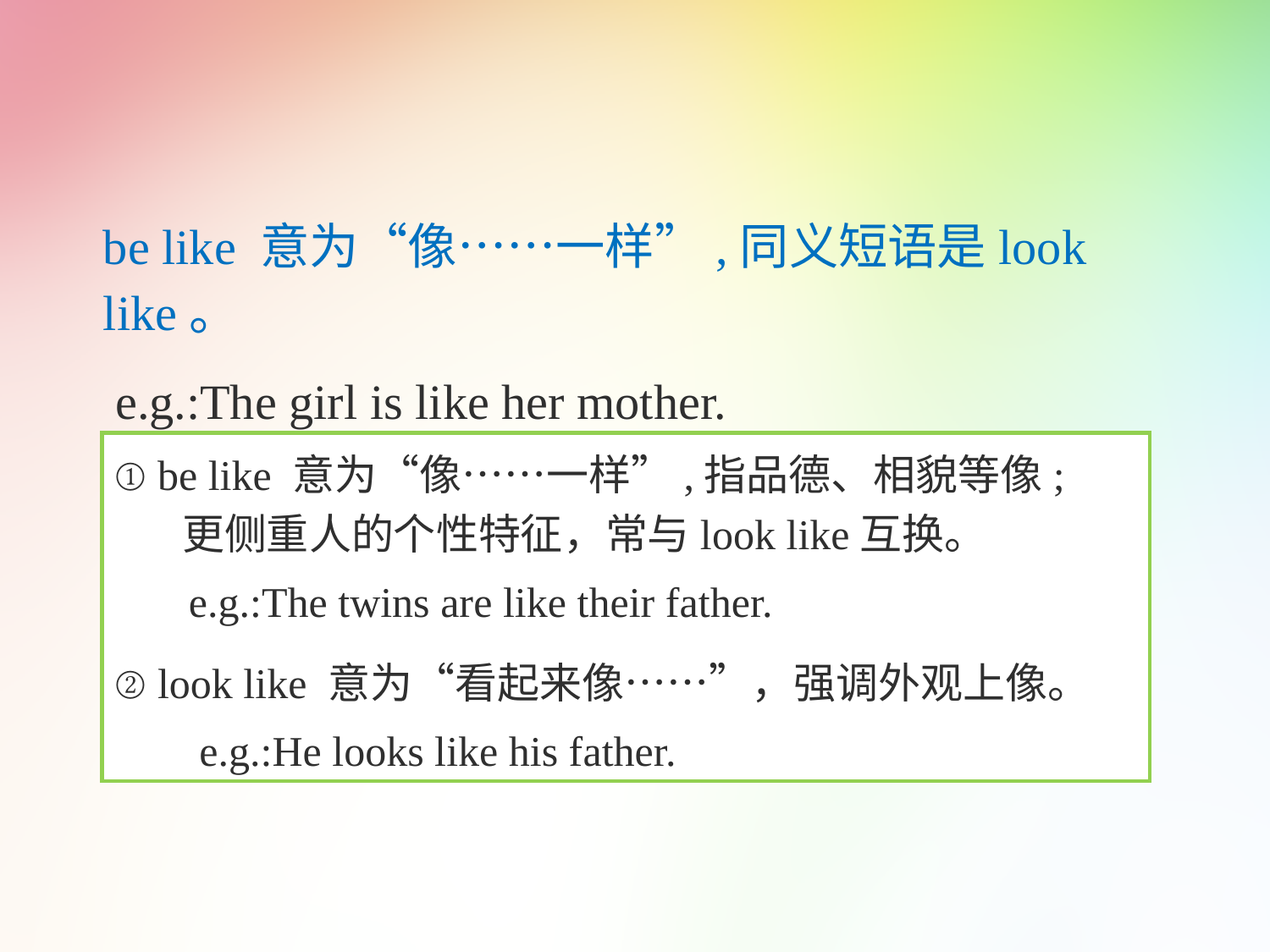

be like 意为“像……一样”,同义短语是look like。
 e.g.:The girl is like her mother.
① be like 意为“像……一样”,指品德、相貌等像;
      更侧重人的个性特征，常与look like互换。

       e.g.:The twins are like their father.
② look like 意为“看起来像……”，强调外观上像。

        e.g.:He looks like his father.